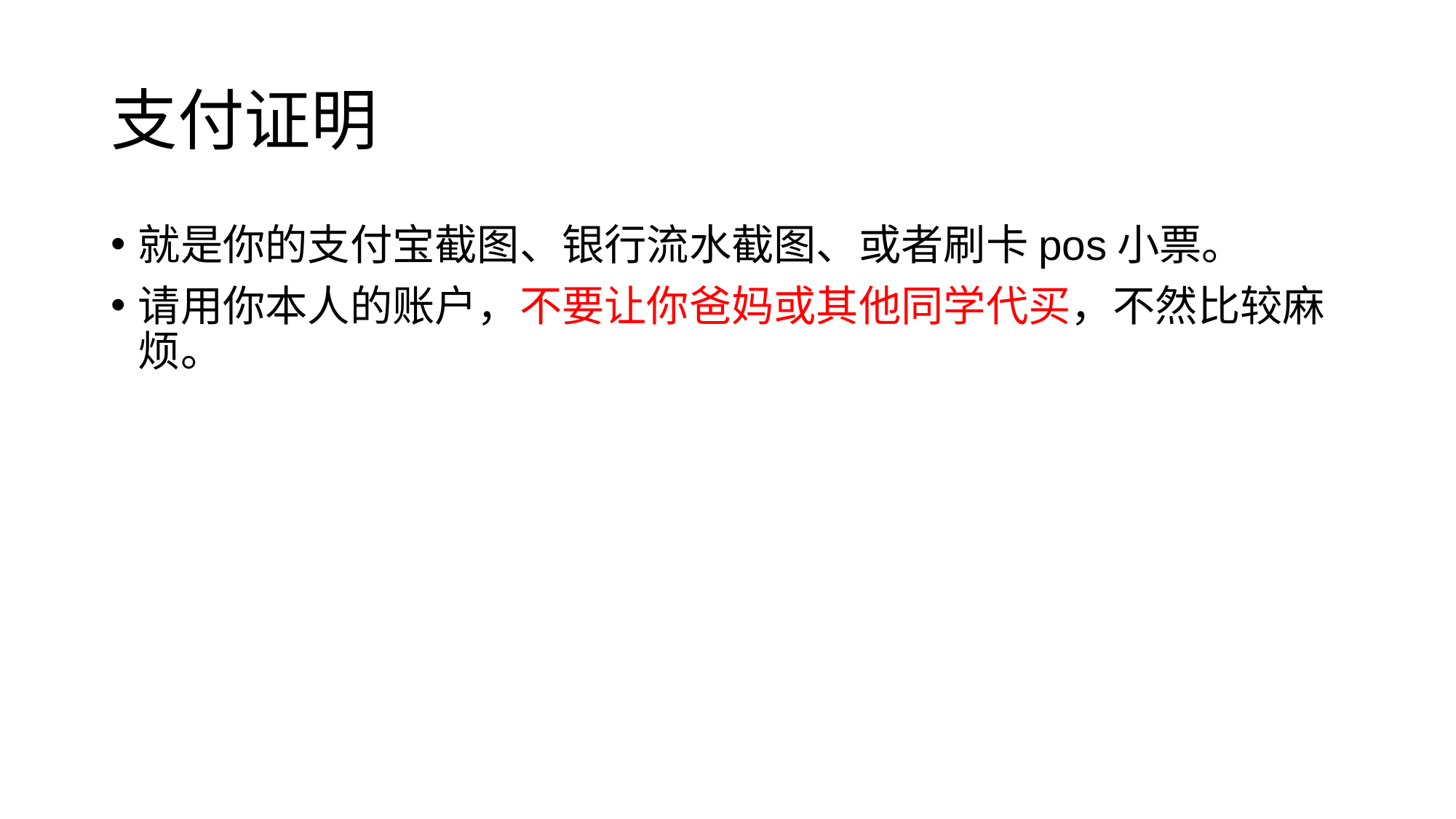

# 支付证明
就是你的支付宝截图、银行流水截图、或者刷卡pos小票。
请用你本人的账户，不要让你爸妈或其他同学代买，不然比较麻烦。